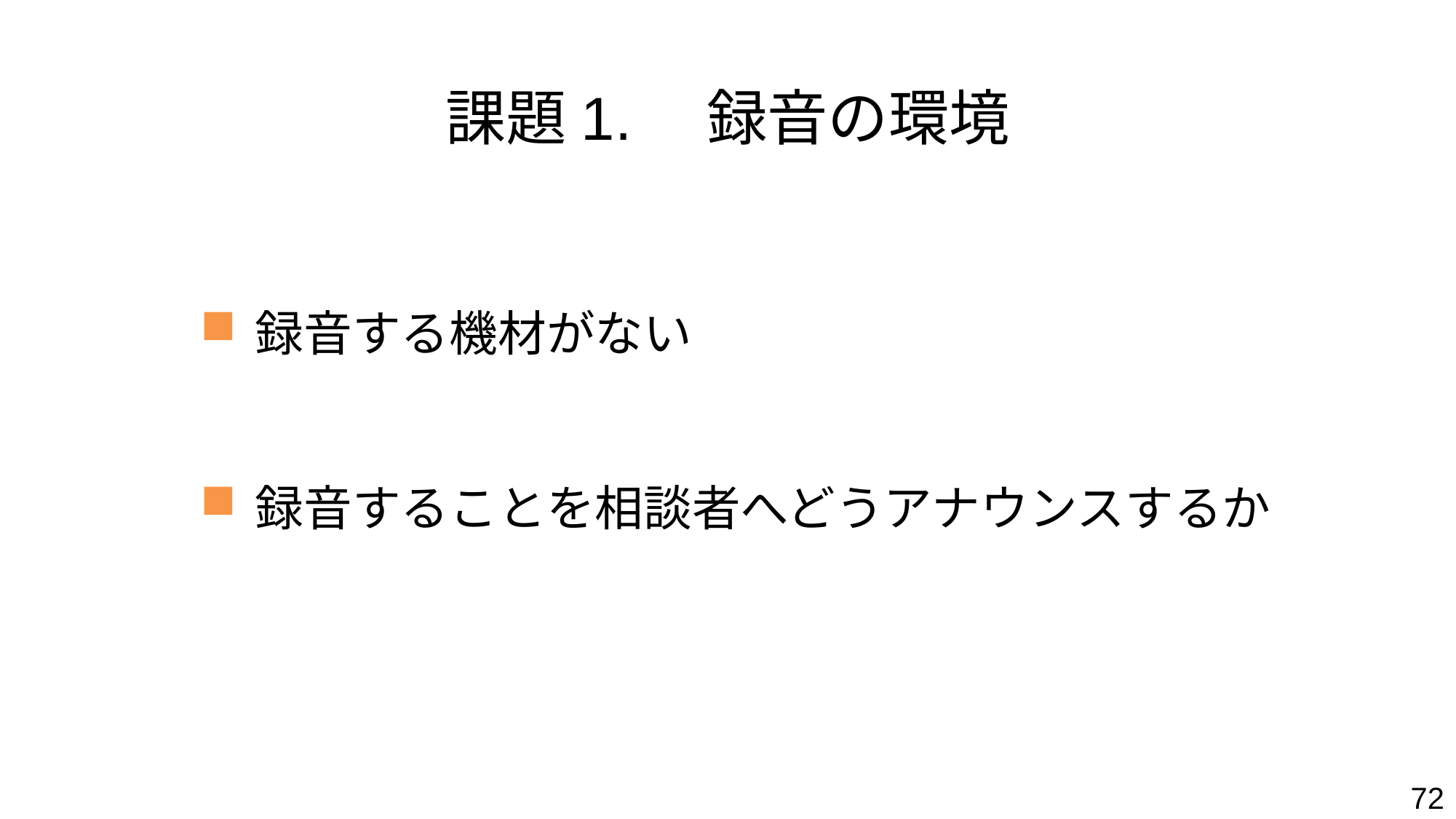

# 課題1.　録音の環境
録音する機材がない

録音することを相談者へどうアナウンスするか

72